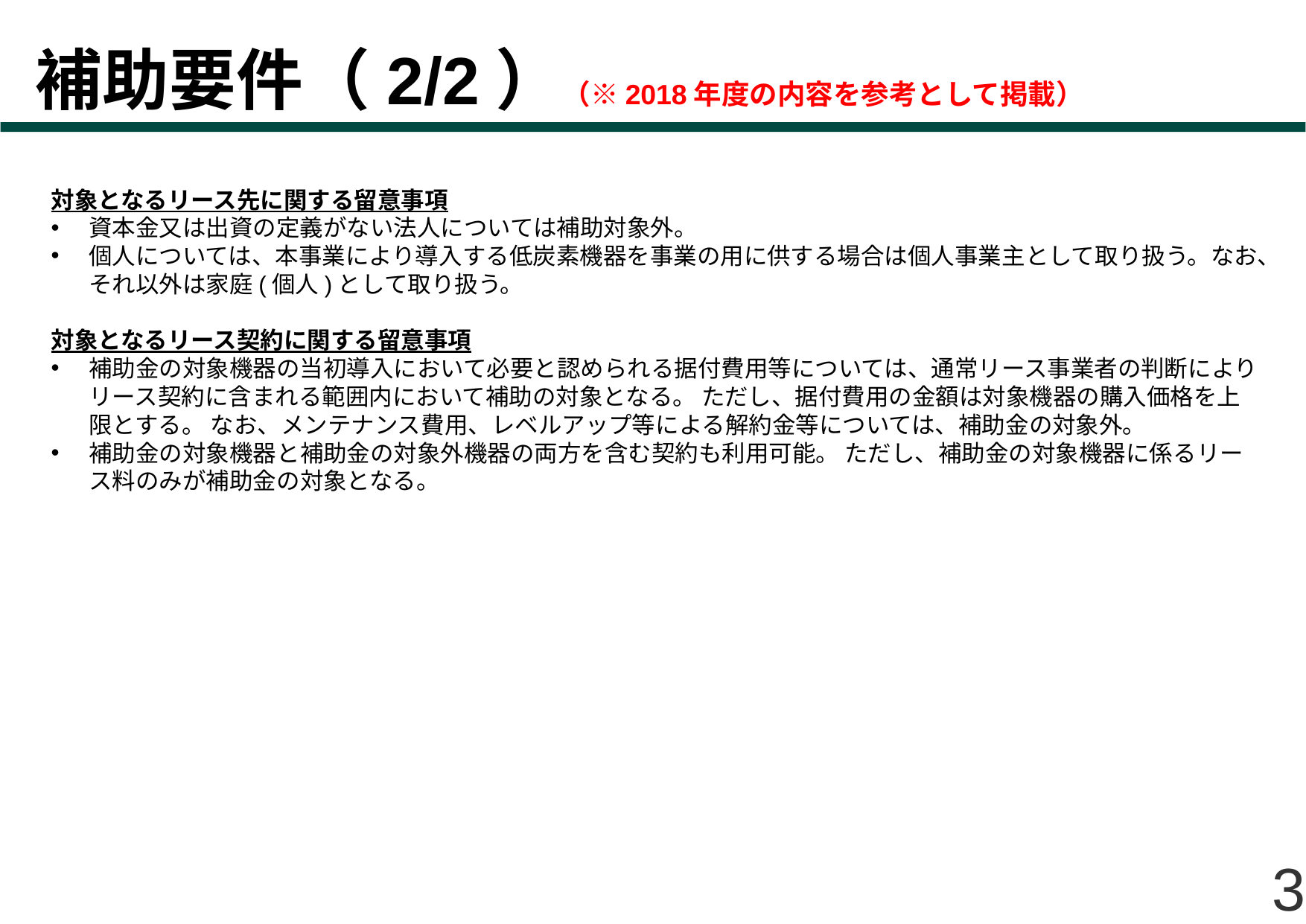

# 補助要件（2/2）（※2018年度の内容を参考として掲載）
対象となるリース先に関する留意事項
資本金又は出資の定義がない法人については補助対象外。
個人については、本事業により導入する低炭素機器を事業の用に供する場合は個人事業主として取り扱う。なお、それ以外は家庭(個人)として取り扱う。

対象となるリース契約に関する留意事項
補助金の対象機器の当初導入において必要と認められる据付費用等については、通常リース事業者の判断によりリース契約に含まれる範囲内において補助の対象となる。 ただし、据付費用の金額は対象機器の購入価格を上限とする。 なお、メンテナンス費用、レベルアップ等による解約金等については、補助金の対象外。
補助金の対象機器と補助金の対象外機器の両方を含む契約も利用可能。 ただし、補助金の対象機器に係るリース料のみが補助金の対象となる。